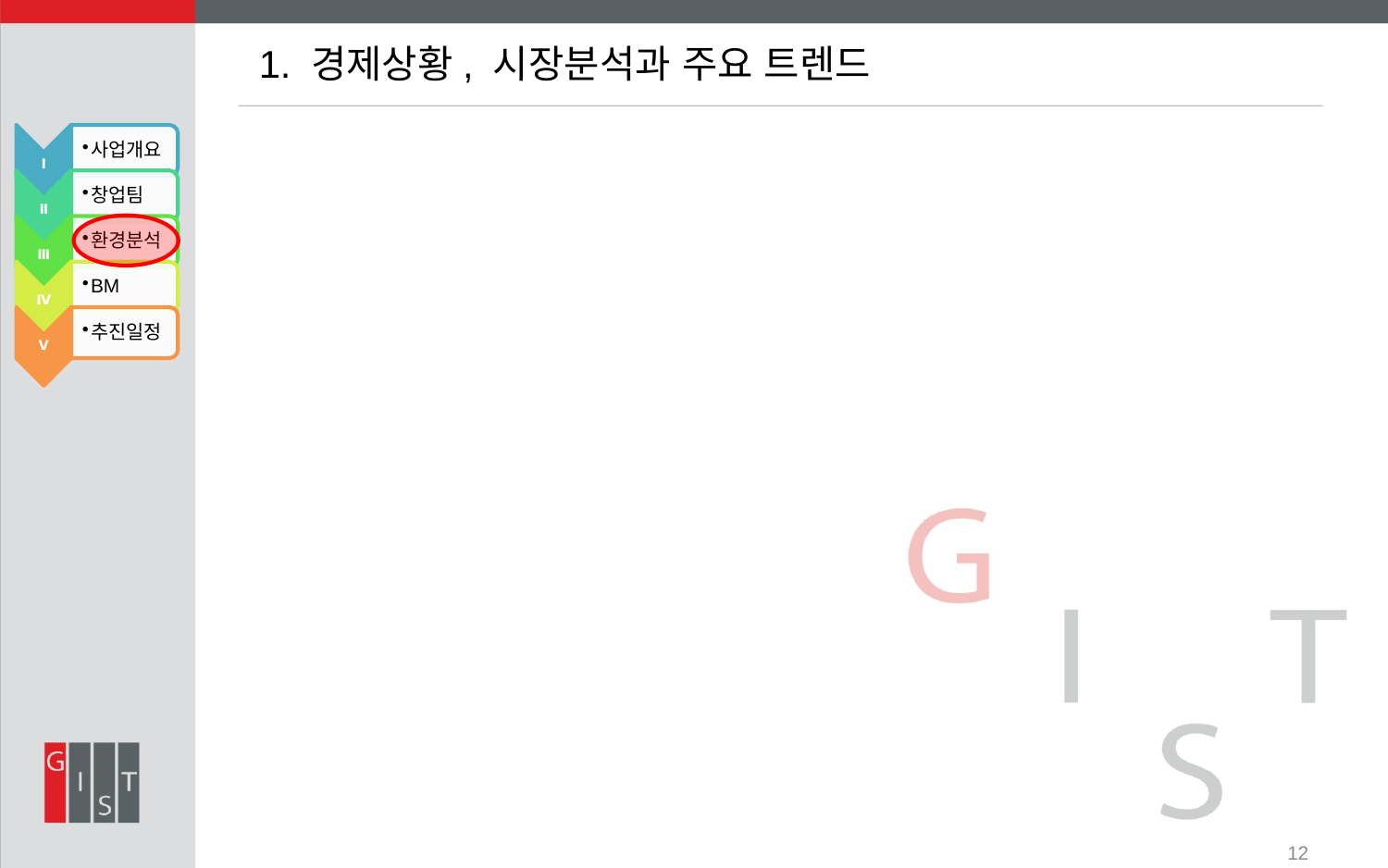

1. 경제상황, 시장분석과 주요 트렌드

Ⅰ
사업개요
Ⅱ
창업팀
Ⅲ
환경분석
Ⅳ
BM
Ⅴ
추진일정

12